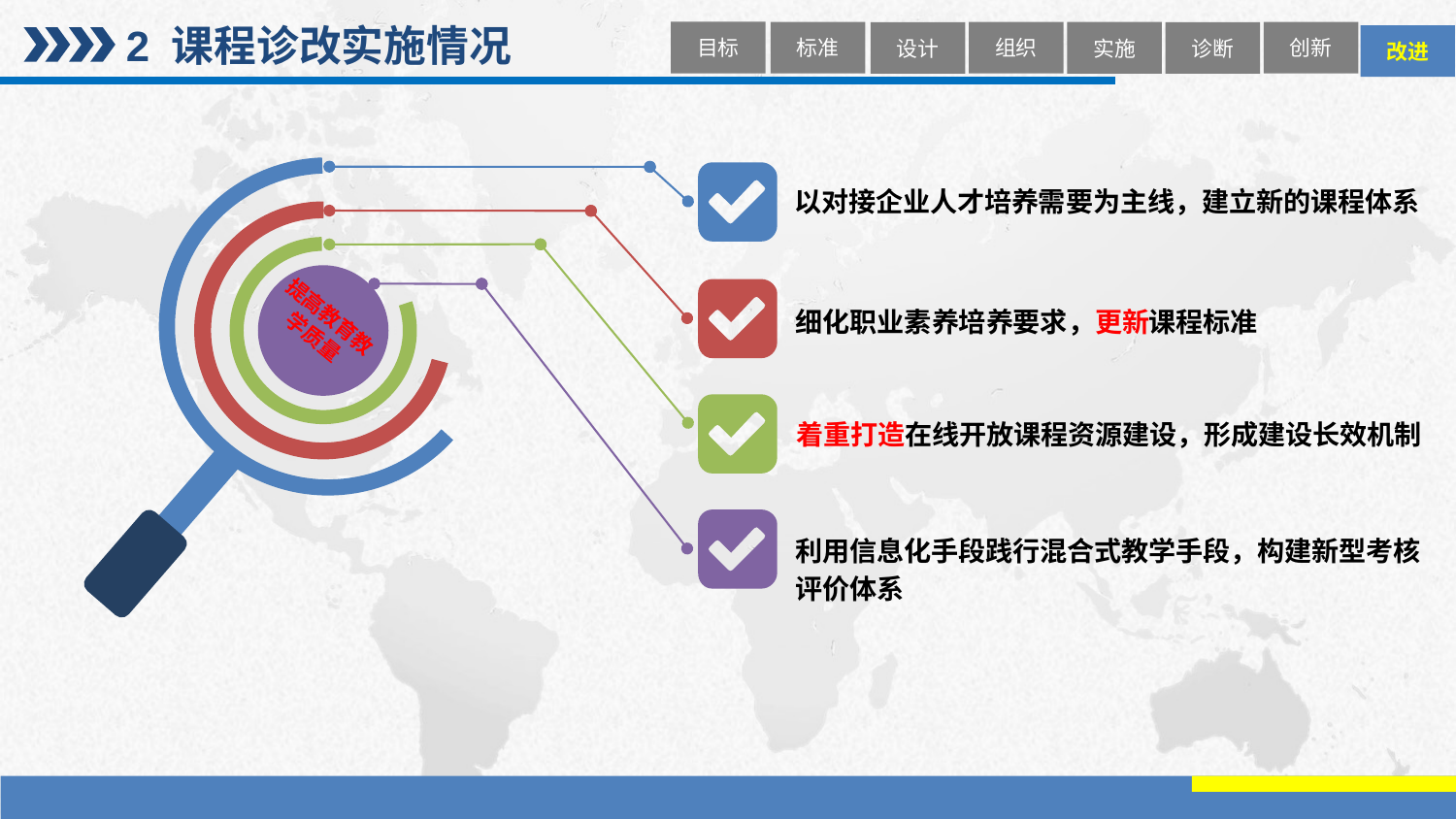

2 课程诊改实施情况
目标
组织
创新
标准
实施
设计
诊断
改进

以对接企业人才培养需要为主线，建立新的课程体系

提高教育教学质量
细化职业素养培养要求，更新课程标准

着重打造在线开放课程资源建设，形成建设长效机制

利用信息化手段践行混合式教学手段，构建新型考核
评价体系